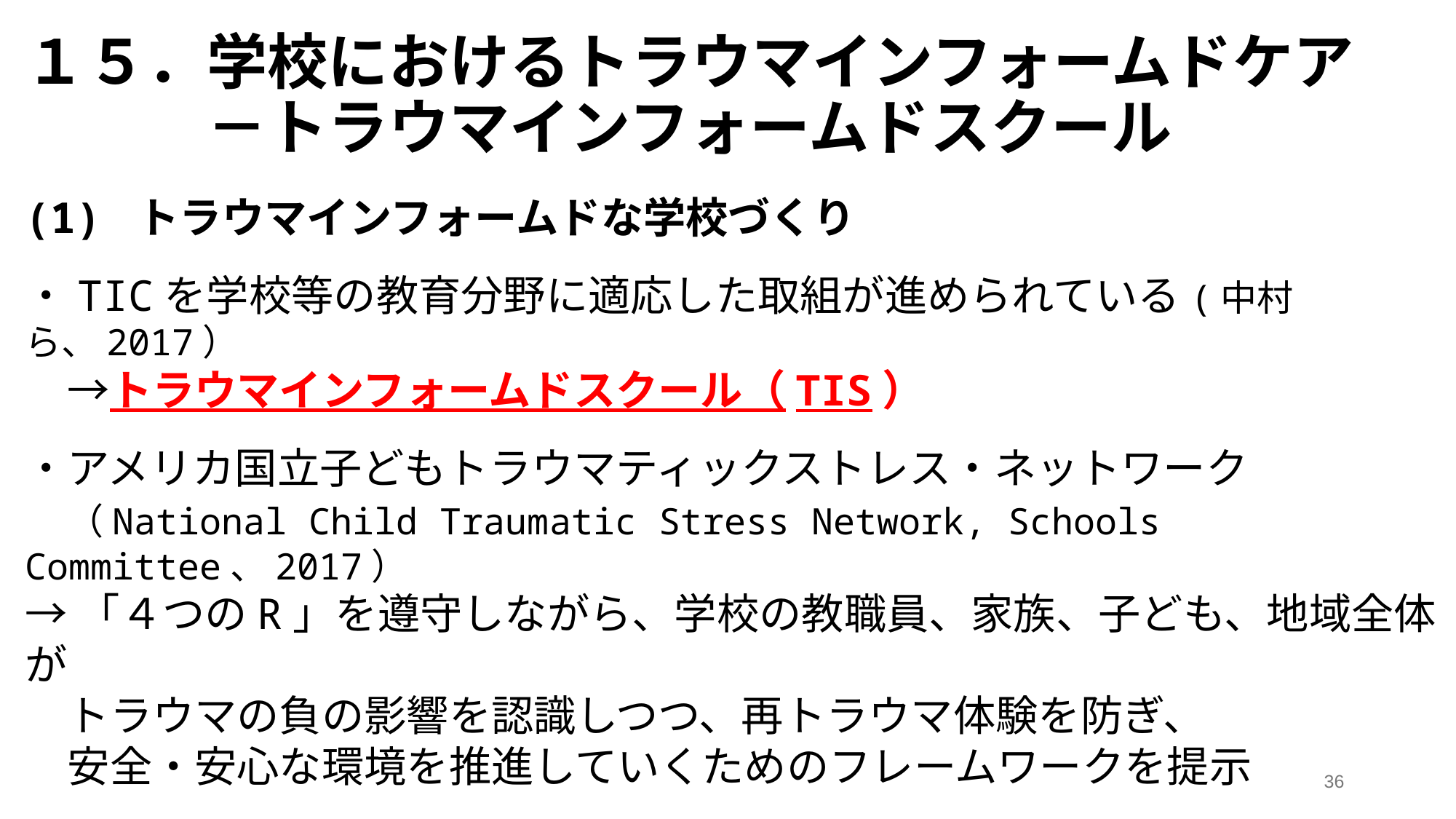

# １５．学校におけるトラウマインフォームドケア 　　　－トラウマインフォームドスクール
(1) トラウマインフォームドな学校づくり
・TICを学校等の教育分野に適応した取組が進められている(中村ら、2017）
　→トラウマインフォームドスクール（TIS）

・アメリカ国立子どもトラウマティックストレス・ネットワーク
　（National Child Traumatic Stress Network, Schools Committee、2017）
→「４つのR」を遵守しながら、学校の教職員、家族、子ども、地域全体が
　トラウマの負の影響を認識しつつ、再トラウマ体験を防ぎ、
　安全・安心な環境を推進していくためのフレームワークを提示

※教職員向けの研修も重視→トラウマ理解と対処・予防のスキルを育成
36